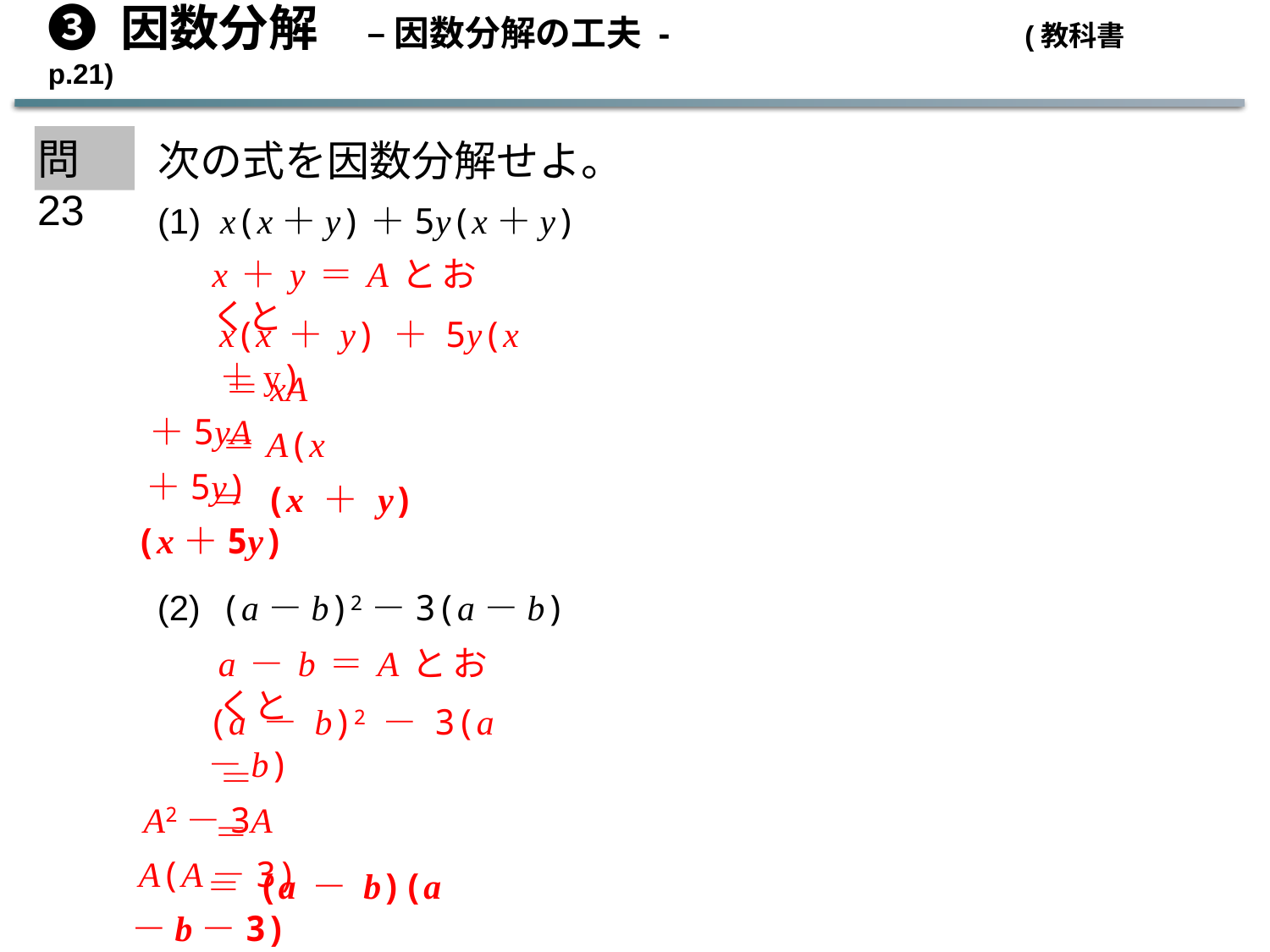

➌ 因数分解　– 因数分解の工夫 -			         (教科書 p.21)
問23

次の式を因数分解せよ。
(1)  x(x＋y)＋5y(x＋y)
x＋y＝Aとおくと
x(x＋y)＋5y(x＋y)
＝xA＋5yA
＝A(x＋5y)
＝(x＋y)(x＋5y)
(2)  (a－b)2－3(a－b)
a－b＝Aとおくと
(a－b)2－3(a－b)
＝A2－3A
＝A(A－3)
＝(a－b)(a－b－3)